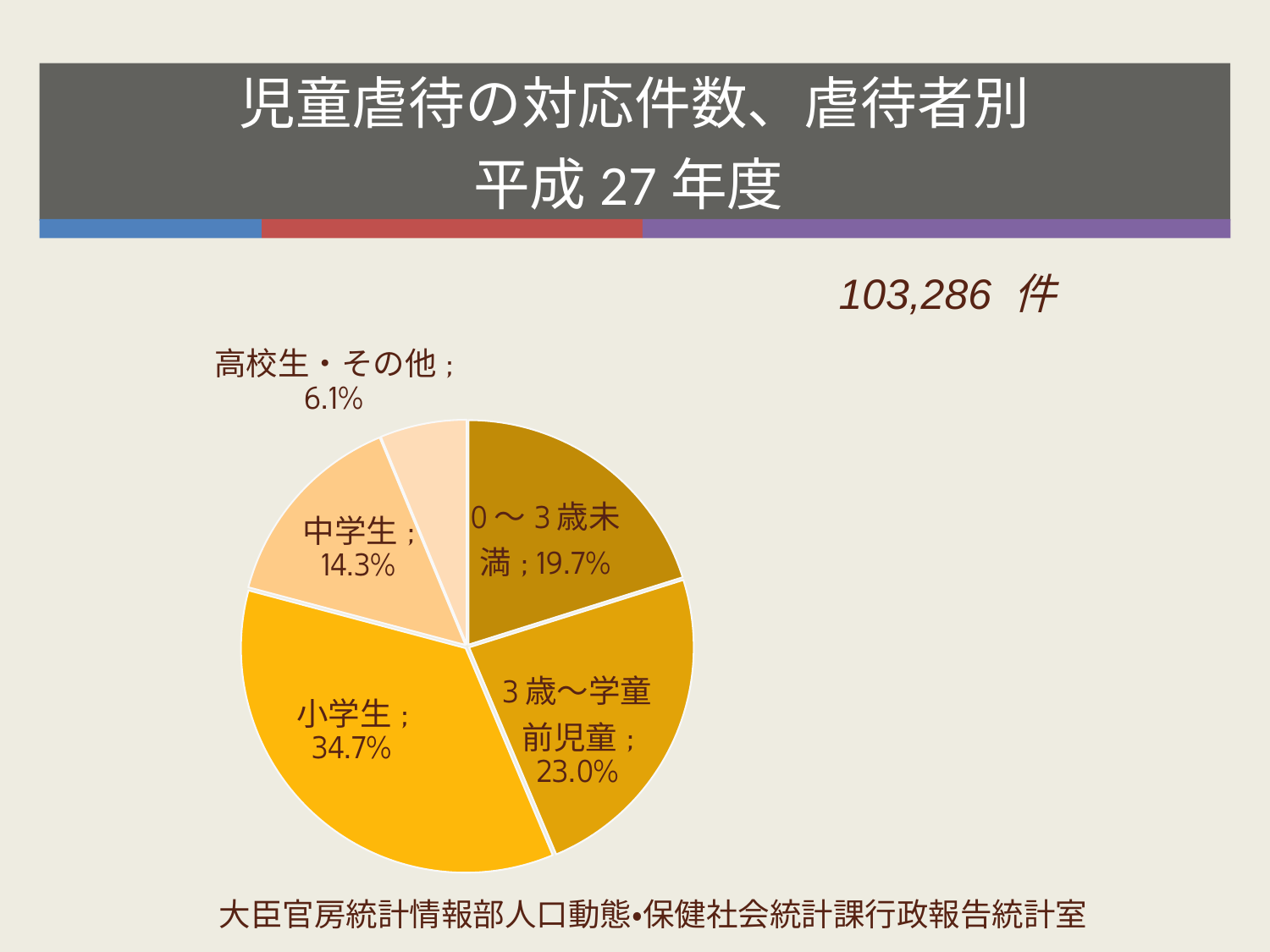

# 児童虐待の対応件数、虐待者別 平成27年度
103,286 件

### Chart

| Category | 件数 |
|---|---|
| 0〜3歳未満 | 0.197 |
| 3歳〜学童前児童 | 0.23 |
| 小学生 | 0.347 |
| 中学生 | 0.143 |
| 高校生・その他 | 0.061 |
大臣官房統計情報部人口動態・保健社会統計課行政報告統計室